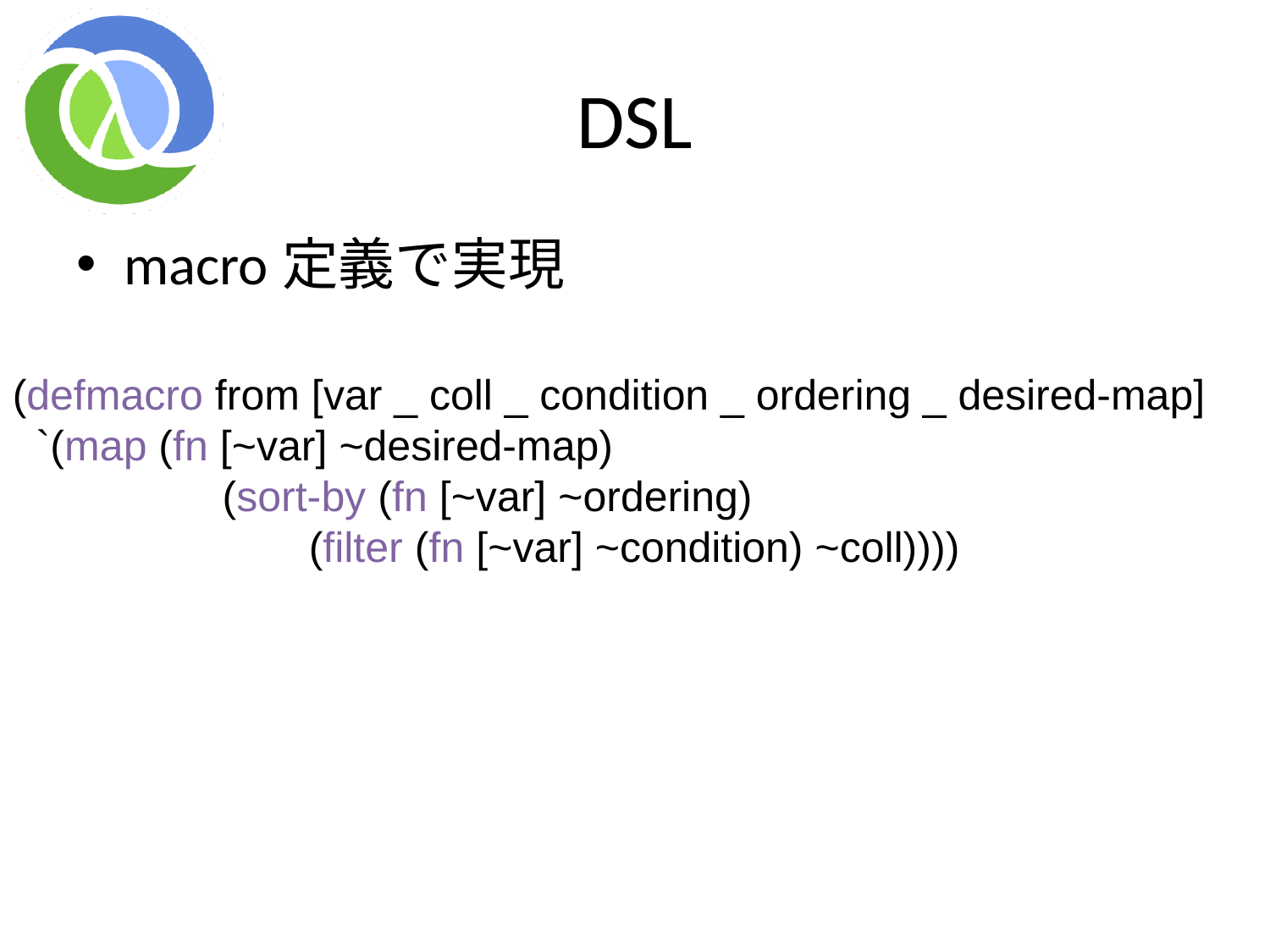

# DSL
macro定義で実現
(defmacro from [var _ coll _ condition _ ordering _ desired-map]
  `(map (fn [~var] ~desired-map)
	       (sort-by (fn [~var] ~ordering)
                         (filter (fn [~var] ~condition) ~coll))))